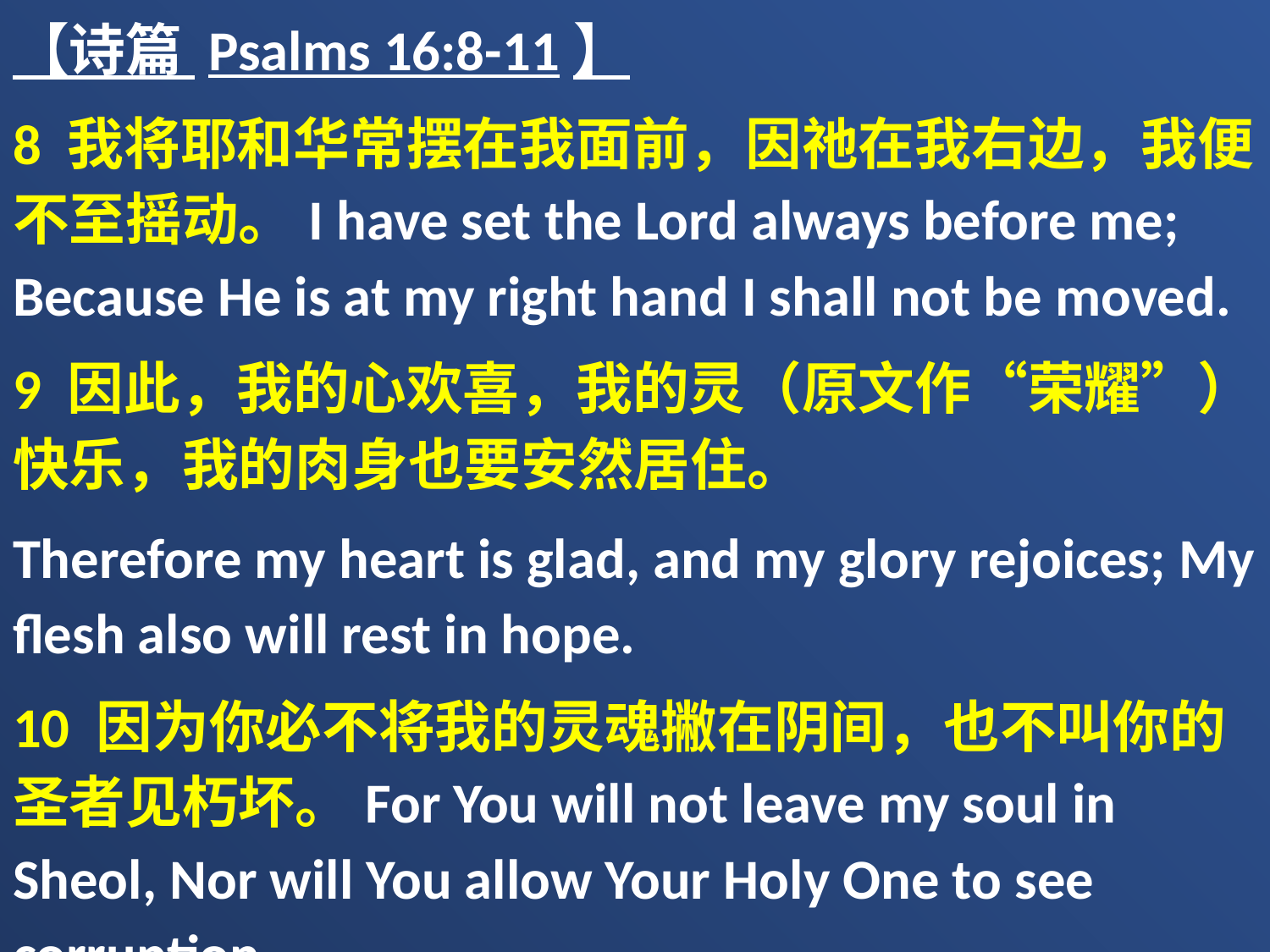

【诗篇 Psalms 16:8-11】
8 我将耶和华常摆在我面前，因祂在我右边，我便不至摇动。I have set the Lord always before me; Because He is at my right hand I shall not be moved.
9 因此，我的心欢喜，我的灵（原文作“荣耀”）快乐，我的肉身也要安然居住。
Therefore my heart is glad, and my glory rejoices; My flesh also will rest in hope.
10 因为你必不将我的灵魂撇在阴间，也不叫你的圣者见朽坏。For You will not leave my soul in Sheol, Nor will You allow Your Holy One to see corruption.